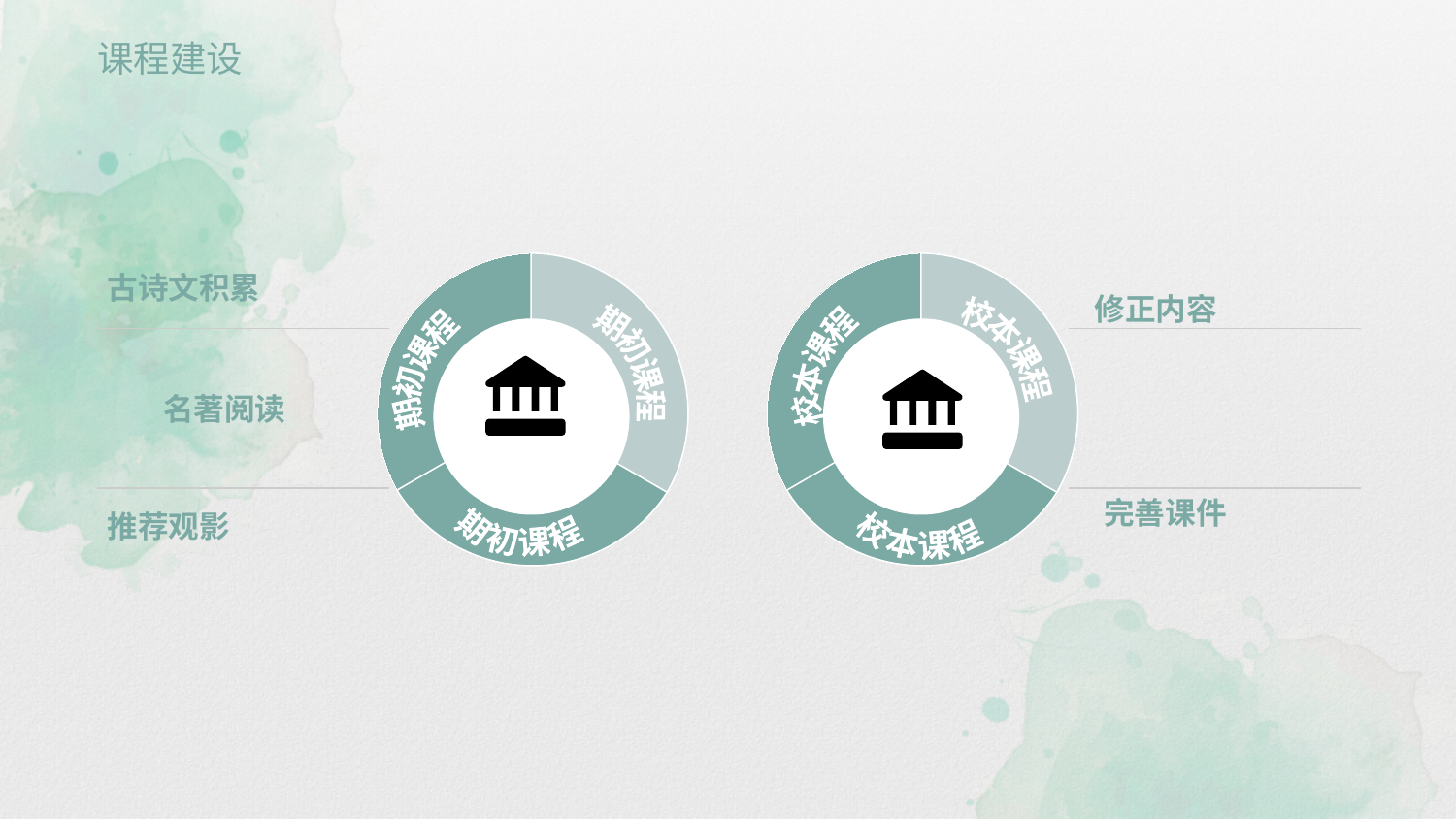

课程建设

古诗文积累

名著阅读
推荐观影

校本课程
校本课程

校本课程

修正内容
完善课件
期初课程
期初课程

期初课程